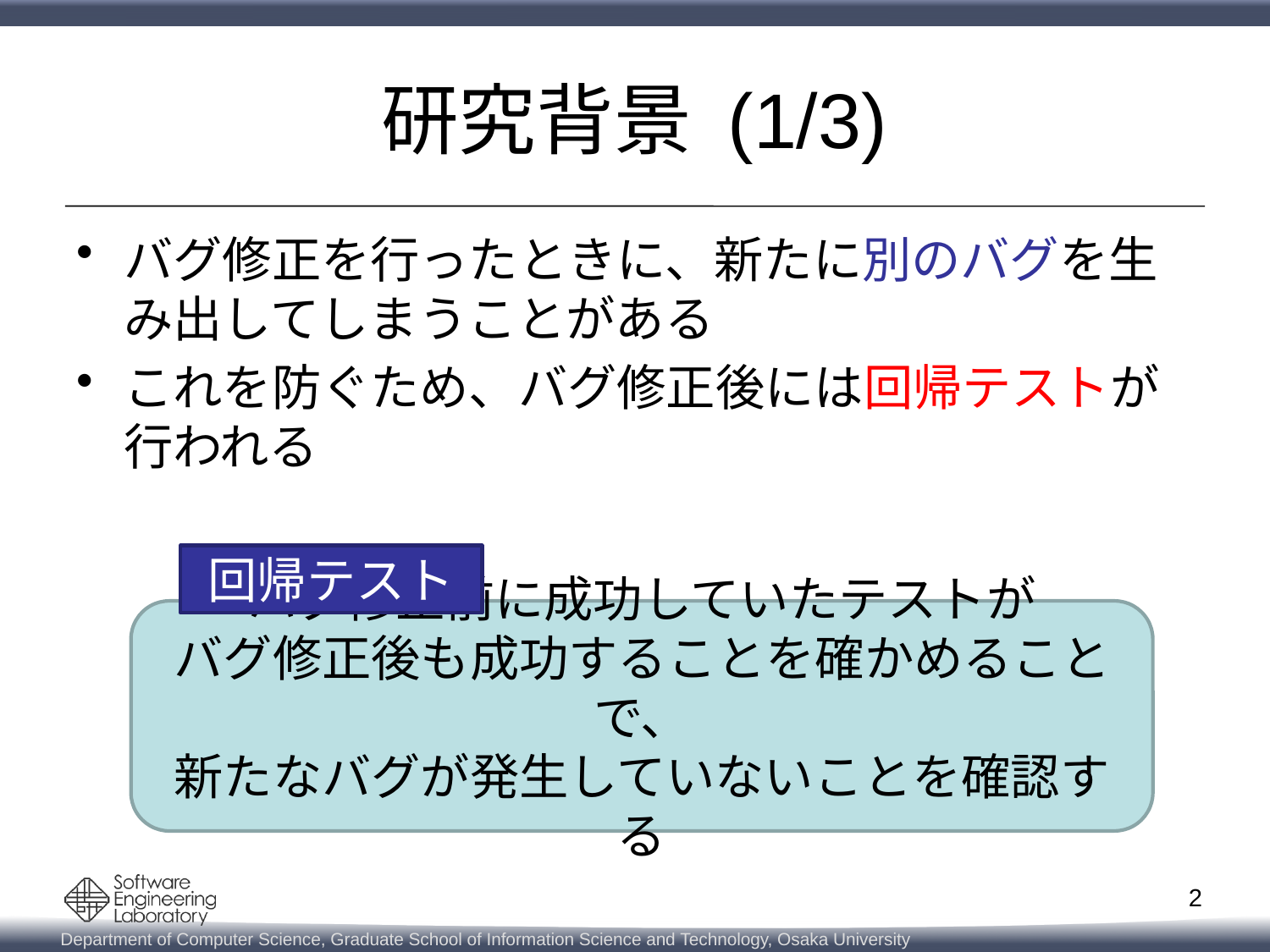

# 研究背景 (1/3)
バグ修正を行ったときに、新たに別のバグを生み出してしまうことがある
これを防ぐため、バグ修正後には回帰テストが行われる
回帰テスト
バグ修正前に成功していたテストが
バグ修正後も成功することを確かめることで、
新たなバグが発生していないことを確認する
2